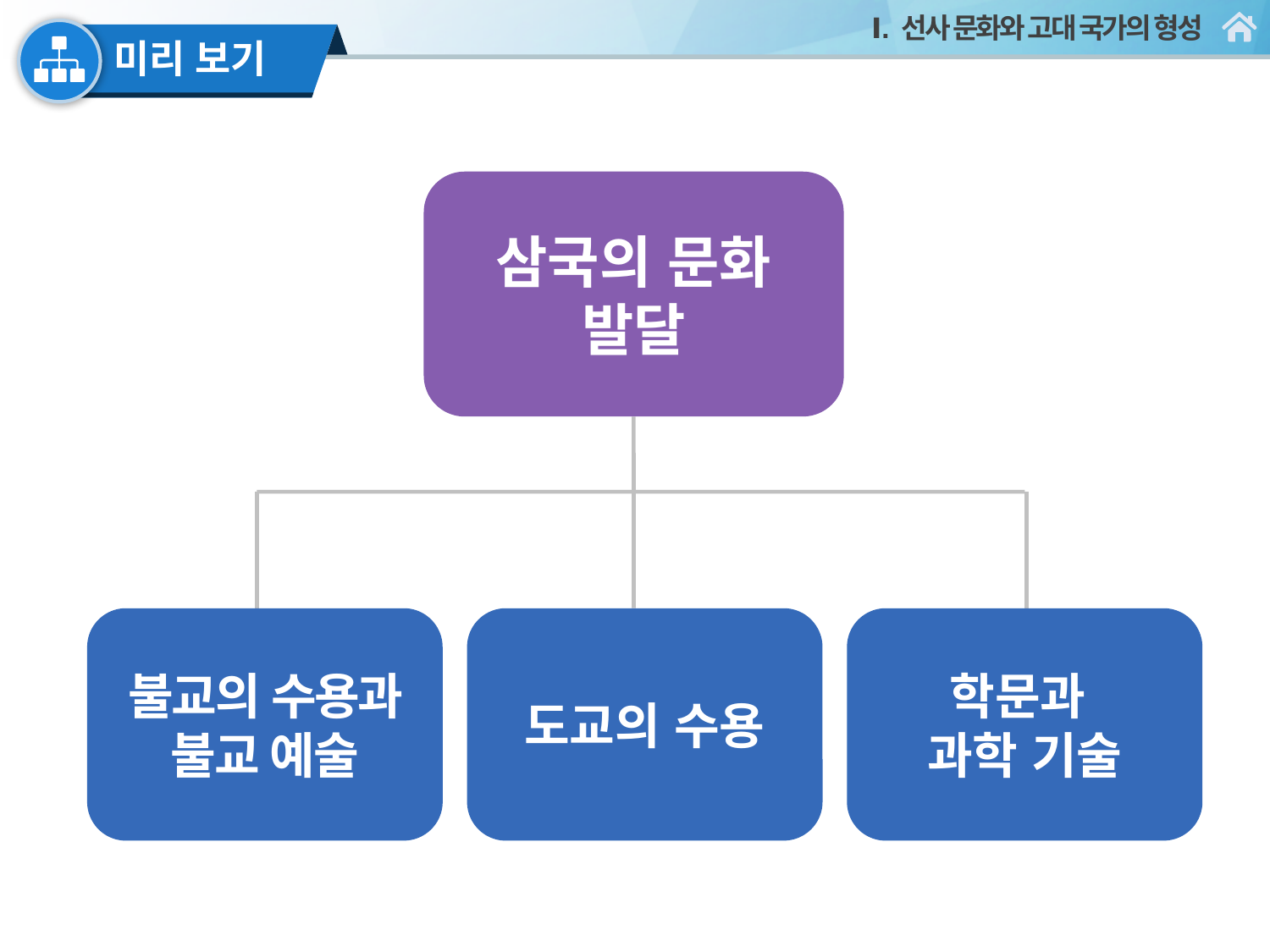

삼국의 문화 발달

불교의 수용과 불교 예술
도교의 수용
학문과
과학 기술